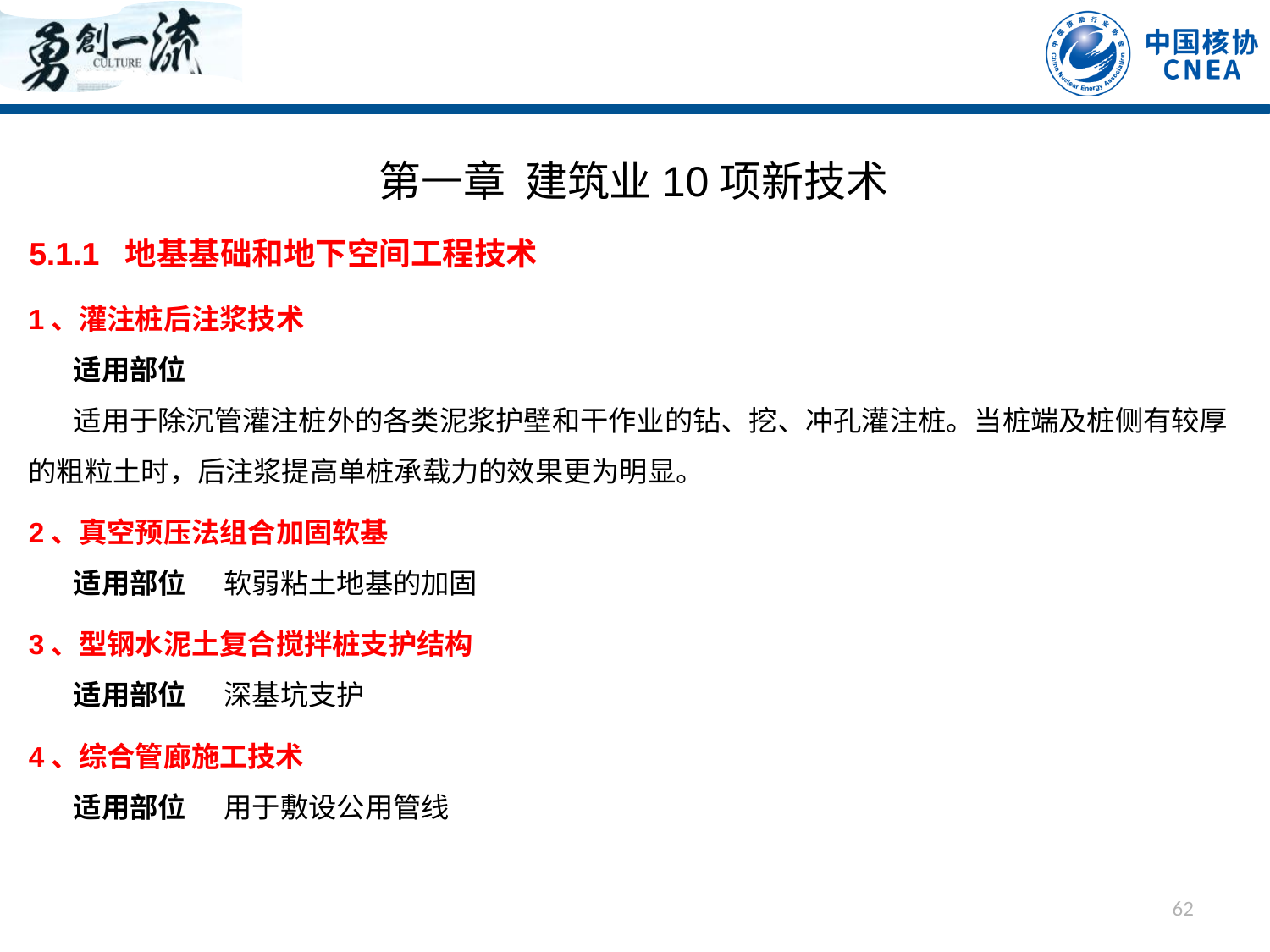

第一章  建筑业10项新技术
5.1.1  地基基础和地下空间工程技术
1、灌注桩后注浆技术
      适用部位
      适用于除沉管灌注桩外的各类泥浆护壁和干作业的钻、挖、冲孔灌注桩。当桩端及桩侧有较厚的粗粒土时，后注浆提高单桩承载力的效果更为明显。
2、真空预压法组合加固软基
      适用部位      软弱粘土地基的加固
3、型钢水泥土复合搅拌桩支护结构
      适用部位      深基坑支护
4、综合管廊施工技术
      适用部位      用于敷设公用管线
62